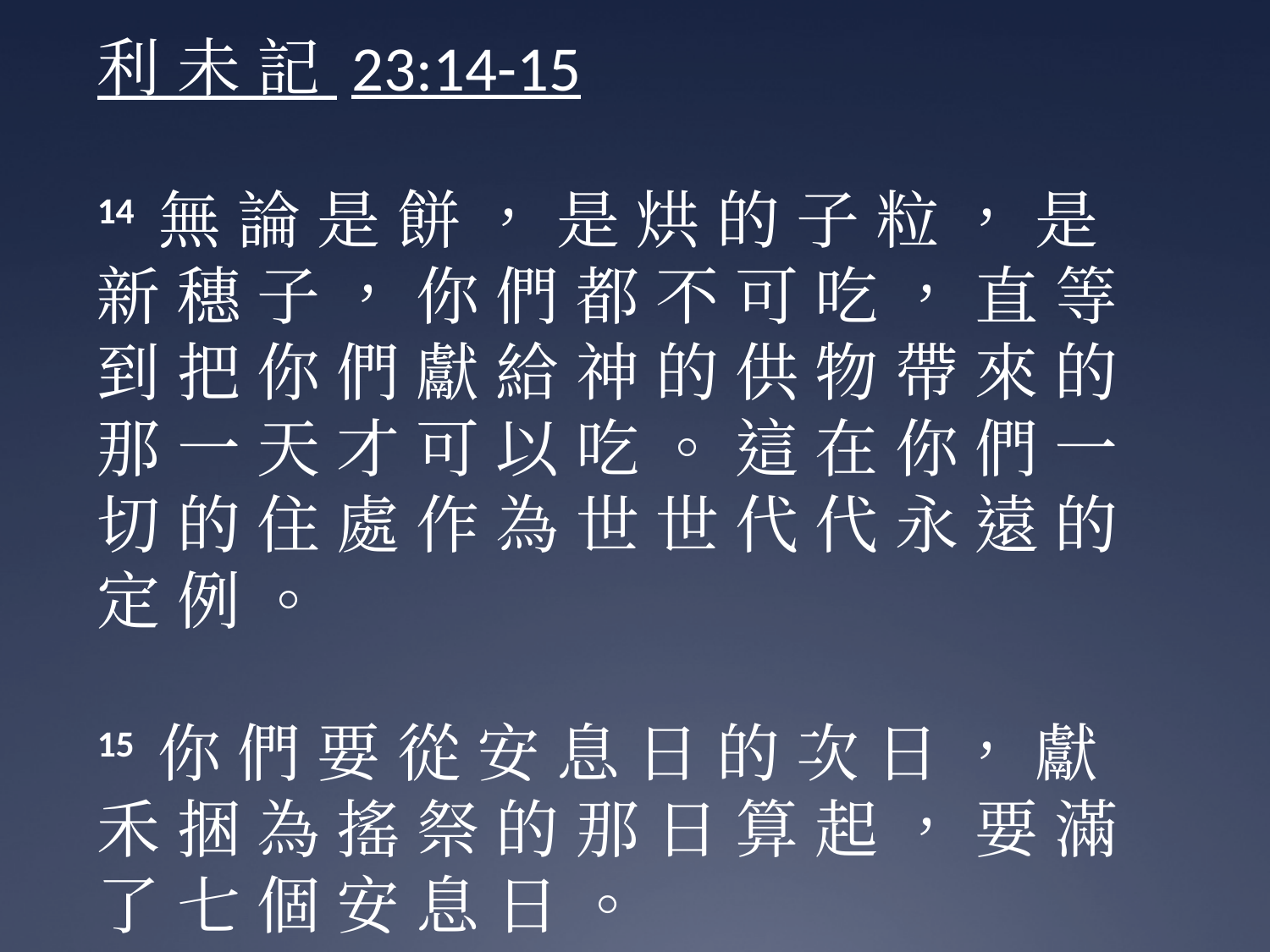

利 未 記 23:14-15

14 無 論 是 餅 ， 是 烘 的 子 粒 ， 是 新 穗 子 ， 你 們 都 不 可 吃 ， 直 等 到 把 你 們 獻 給 神 的 供 物 帶 來 的 那 一 天 才 可 以 吃 。 這 在 你 們 一 切 的 住 處 作 為 世 世 代 代 永 遠 的 定 例 。
15 你 們 要 從 安 息 日 的 次 日 ， 獻 禾 捆 為 搖 祭 的 那 日 算 起 ， 要 滿 了 七 個 安 息 日 。